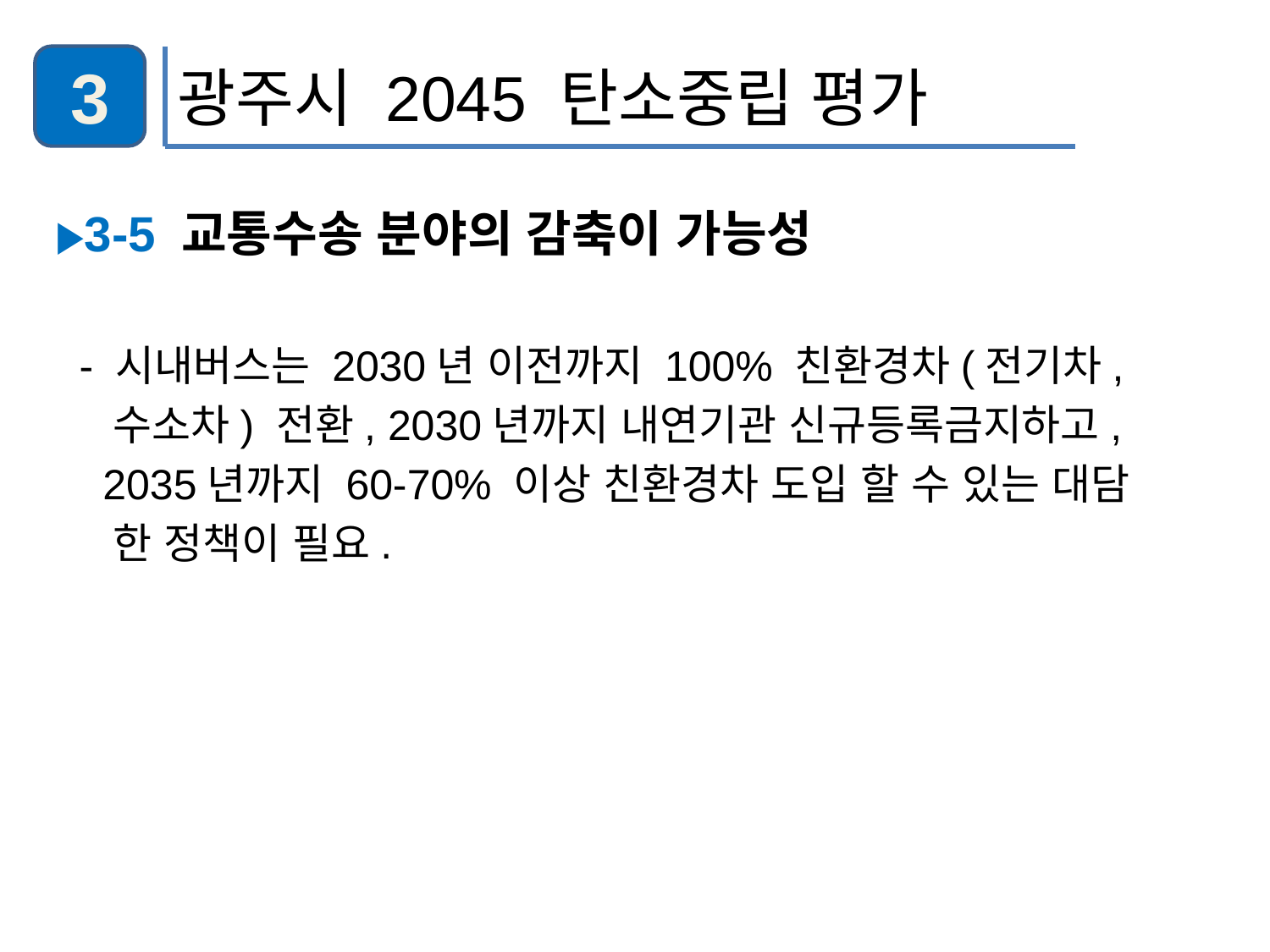

3
광주시 2045 탄소중립 평가
▶3-5 교통수송 분야의 감축이 가능성

  - 시내버스는 2030년 이전까지 100% 친환경차(전기차,
    수소차) 전환, 2030년까지 내연기관 신규등록금지하고,
    2035년까지 60-70% 이상 친환경차 도입 할 수 있는 대담
    한 정책이 필요.